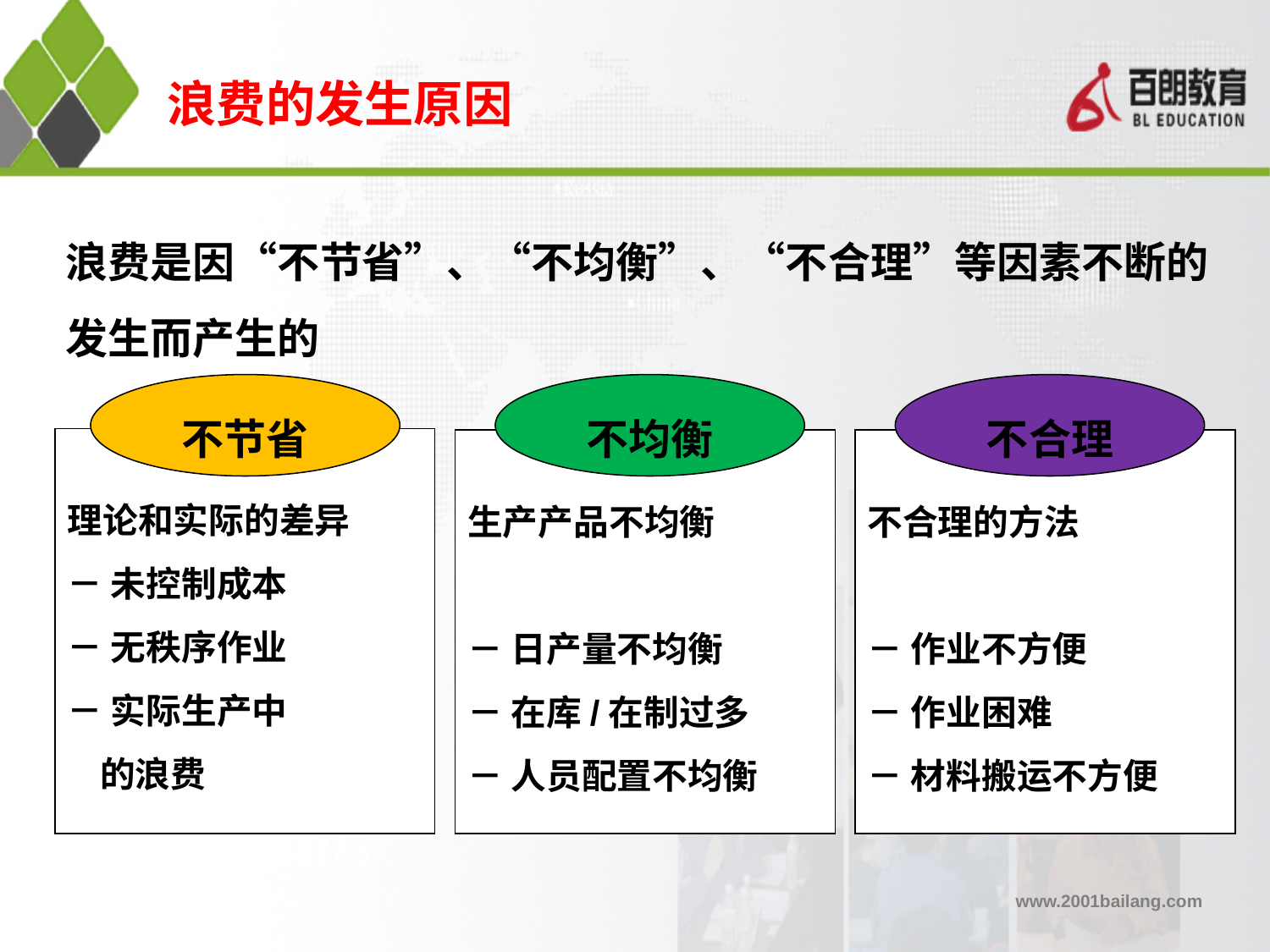

浪费的发生原因
浪费是因“不节省”、“不均衡”、“不合理”等因素不断的发生而产生的
不均衡
不节省
不合理

理论和实际的差异
－ 未控制成本
－ 无秩序作业
－ 实际生产中
   的浪费

生产产品不均衡

－ 日产量不均衡
－ 在库/在制过多
－ 人员配置不均衡

不合理的方法

－ 作业不方便
－ 作业困难
－ 材料搬运不方便